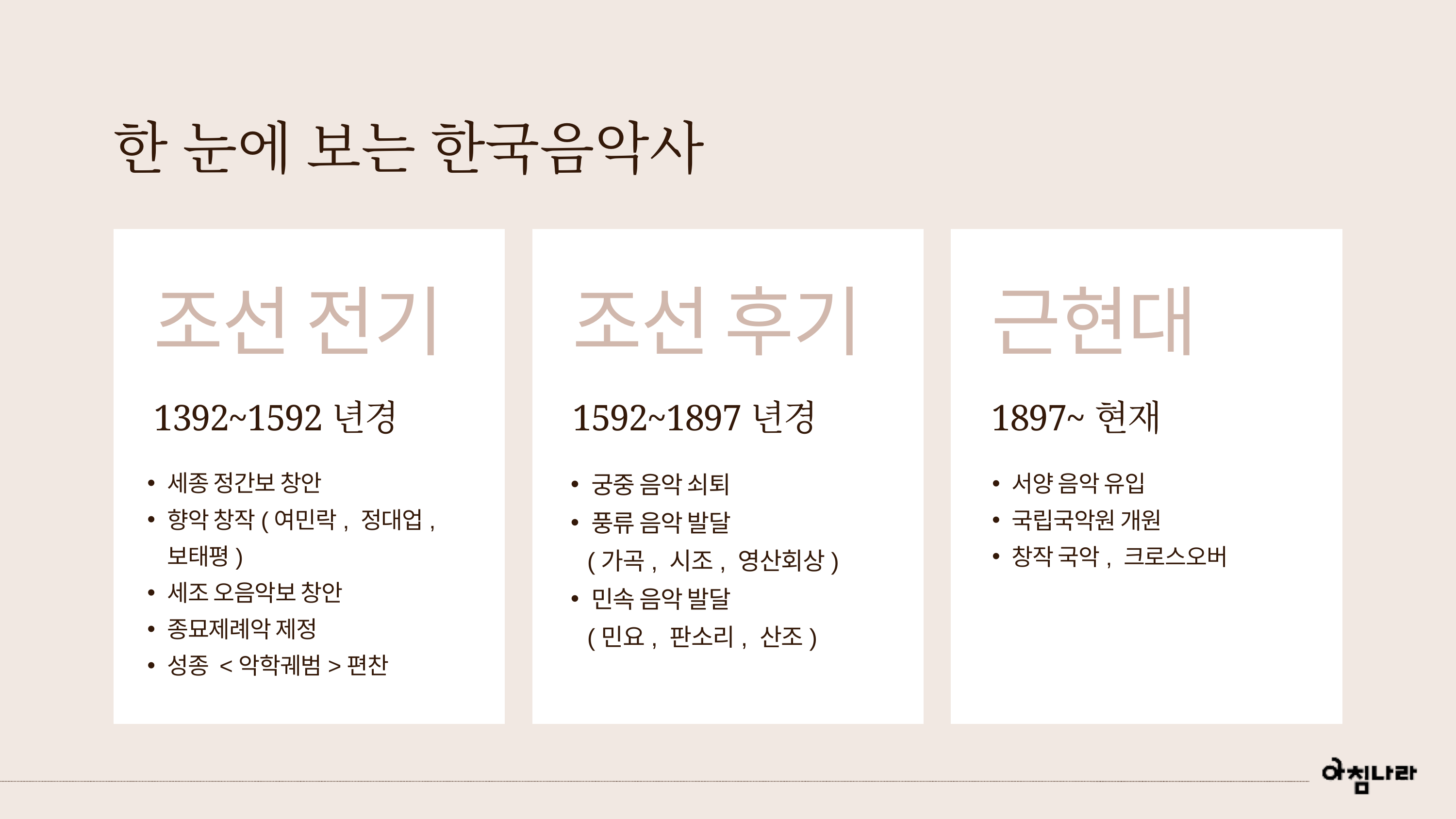

한 눈에 보는 한국음악사

조선 전기
조선 후기
근현대
1392~1592년경
1592~1897년경
1897~현재
세종 정간보 창안
향악 창작(여민락, 정대업, 보태평)
세조 오음악보 창안
종묘제례악 제정
성종 <악학궤범>편찬
궁중 음악 쇠퇴
풍류 음악 발달
      (가곡, 시조, 영산회상)
민속 음악 발달
      (민요, 판소리, 산조)
서양 음악 유입
국립국악원 개원
창작 국악, 크로스오버